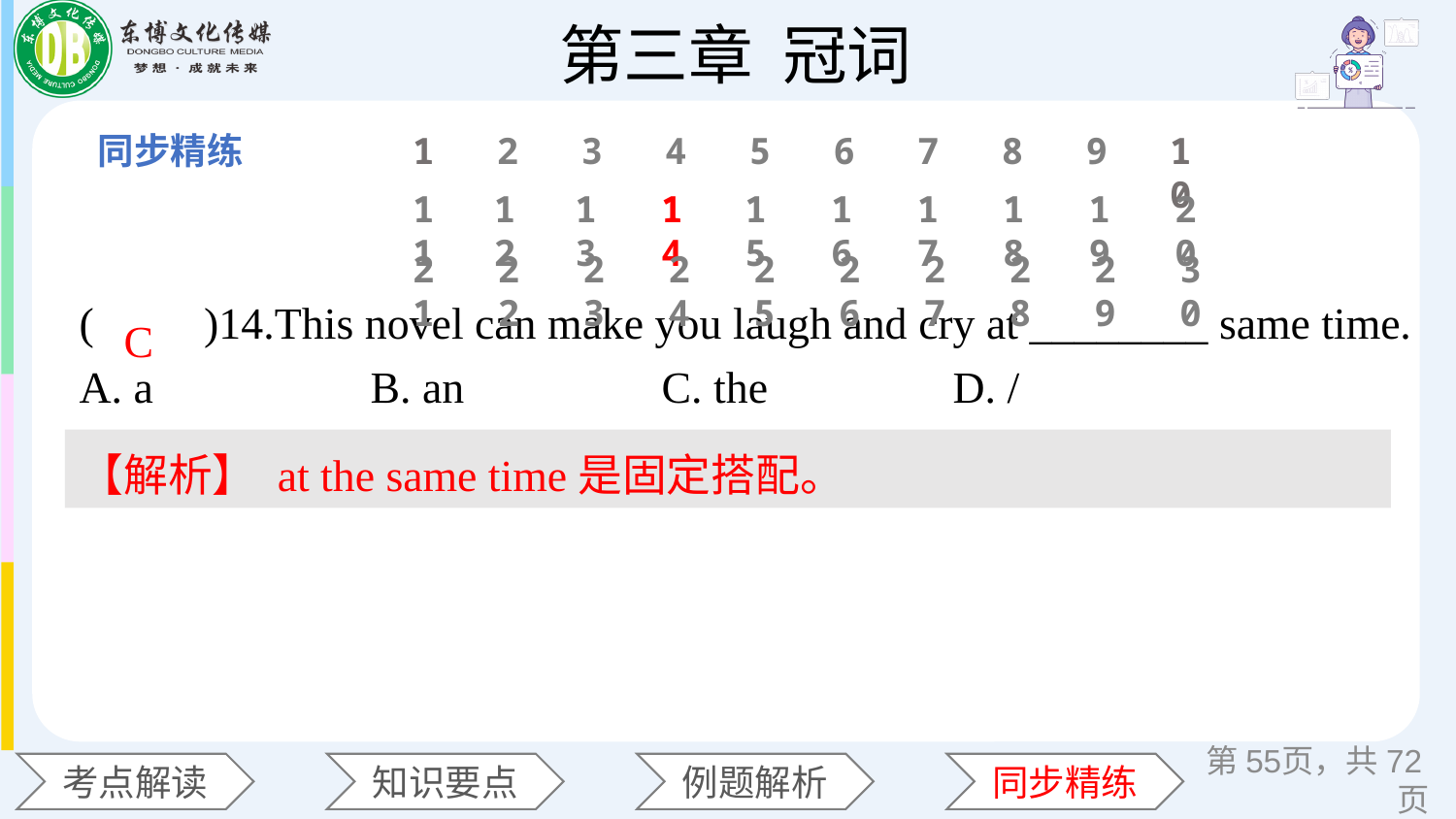

1
2
3
4
5
6
7
8
9
10
11
12
13
14
15
16
17
18
19
20

(　　)14.This novel can make you laugh and cry at ________ same time.
A. a    		B. an    		C. the    	D. /
21
22
23
24
25
26
27
28
29
30
C
【解析】 at the same time是固定搭配。
第55页，共72页